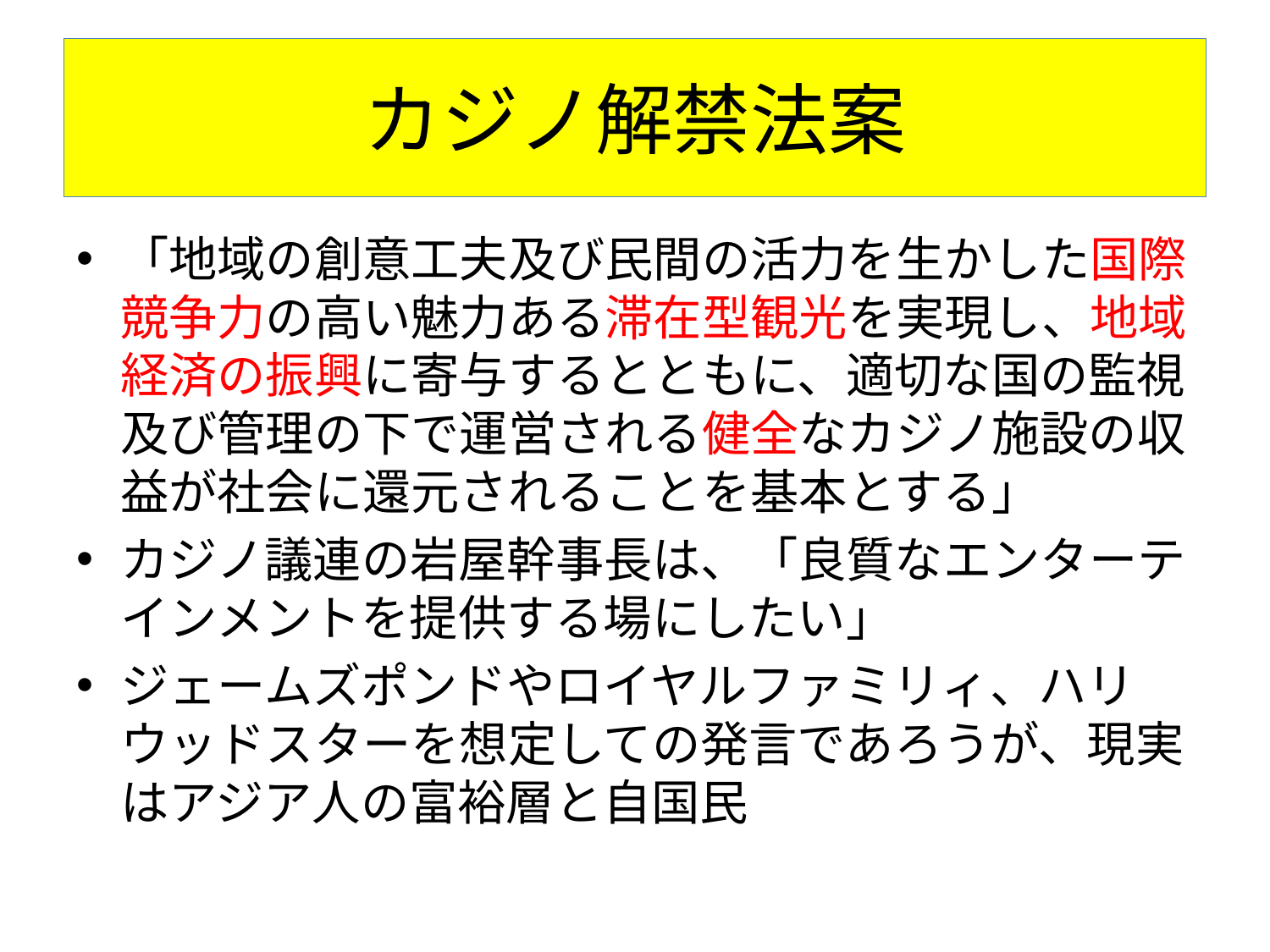

# カジノ解禁法案
「地域の創意工夫及び民間の活力を生かした国際競争力の高い魅力ある滞在型観光を実現し、地域経済の振興に寄与するとともに、適切な国の監視及び管理の下で運営される健全なカジノ施設の収益が社会に還元されることを基本とする」
カジノ議連の岩屋幹事長は、「良質なエンターテインメントを提供する場にしたい」
ジェームズポンドやロイヤルファミリィ、ハリウッドスターを想定しての発言であろうが、現実はアジア人の富裕層と自国民